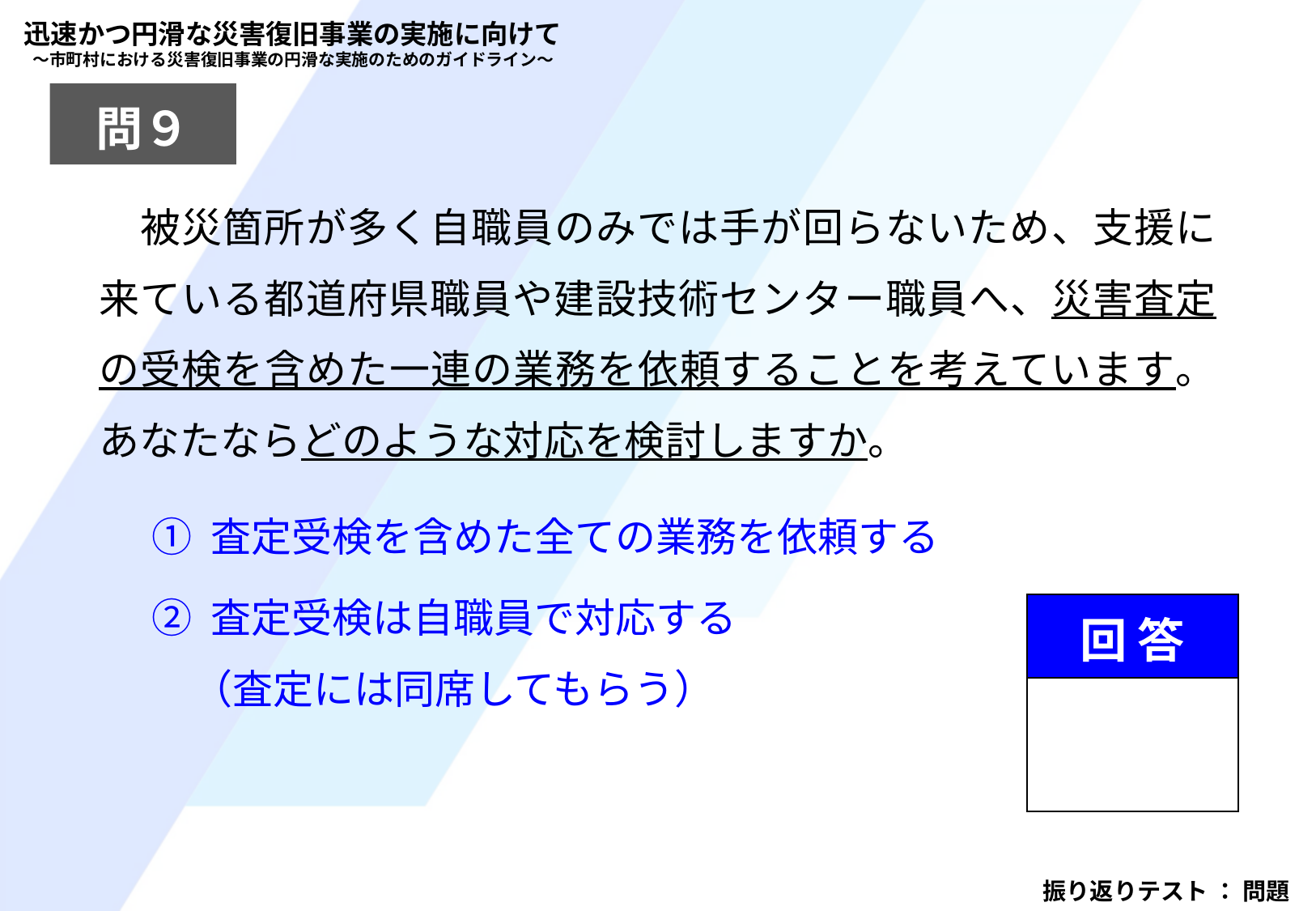

迅速かつ円滑な災害復旧事業の実施に向けて
～市町村における災害復旧事業の円滑な実施のためのガイドライン～
問９
　被災箇所が多く自職員のみでは手が回らないため、支援に来ている都道府県職員や建設技術センター職員へ、災害査定の受検を含めた一連の業務を依頼することを考えています。あなたならどのような対応を検討しますか。
① 査定受検を含めた全ての業務を依頼する
② 査定受検は自職員で対応する
　（査定には同席してもらう）
| 回 答 |
| --- |
|  |
振り返りテスト ： 問題